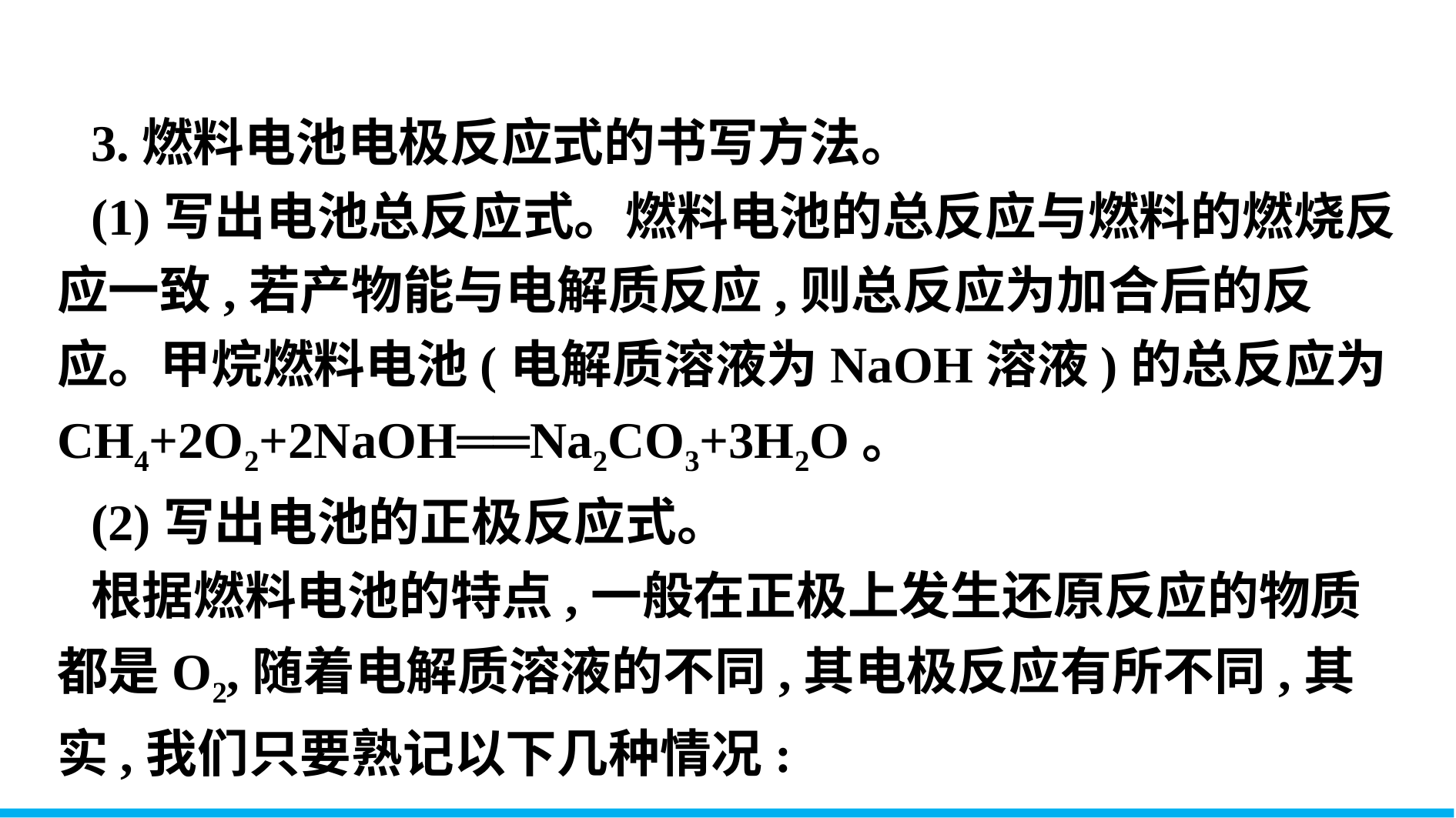

3.燃料电池电极反应式的书写方法。
(1)写出电池总反应式。燃料电池的总反应与燃料的燃烧反应一致,若产物能与电解质反应,则总反应为加合后的反应。甲烷燃料电池(电解质溶液为NaOH溶液)的总反应为CH4+2O2+2NaOH══Na2CO3+3H2O。
(2)写出电池的正极反应式。
根据燃料电池的特点,一般在正极上发生还原反应的物质都是O2,随着电解质溶液的不同,其电极反应有所不同,其实,我们只要熟记以下几种情况: